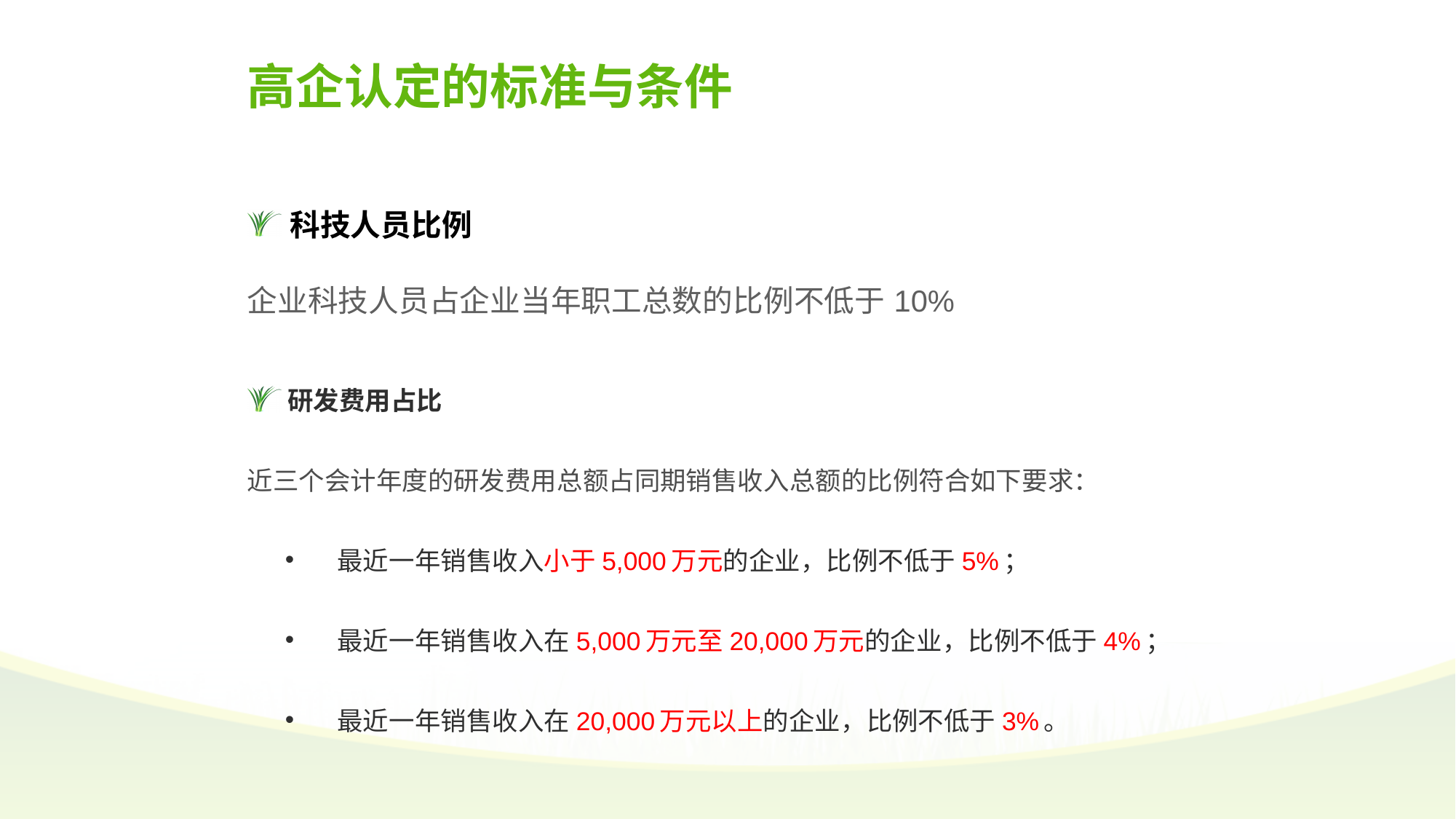

高企认定的标准与条件
科技人员比例
企业科技人员占企业当年职工总数的比例不低于10%

研发费用占比
近三个会计年度的研发费用总额占同期销售收入总额的比例符合如下要求：
最近一年销售收入小于5,000万元的企业，比例不低于5%；
最近一年销售收入在5,000万元至20,000万元的企业，比例不低于4%；
最近一年销售收入在20,000万元以上的企业，比例不低于3%。